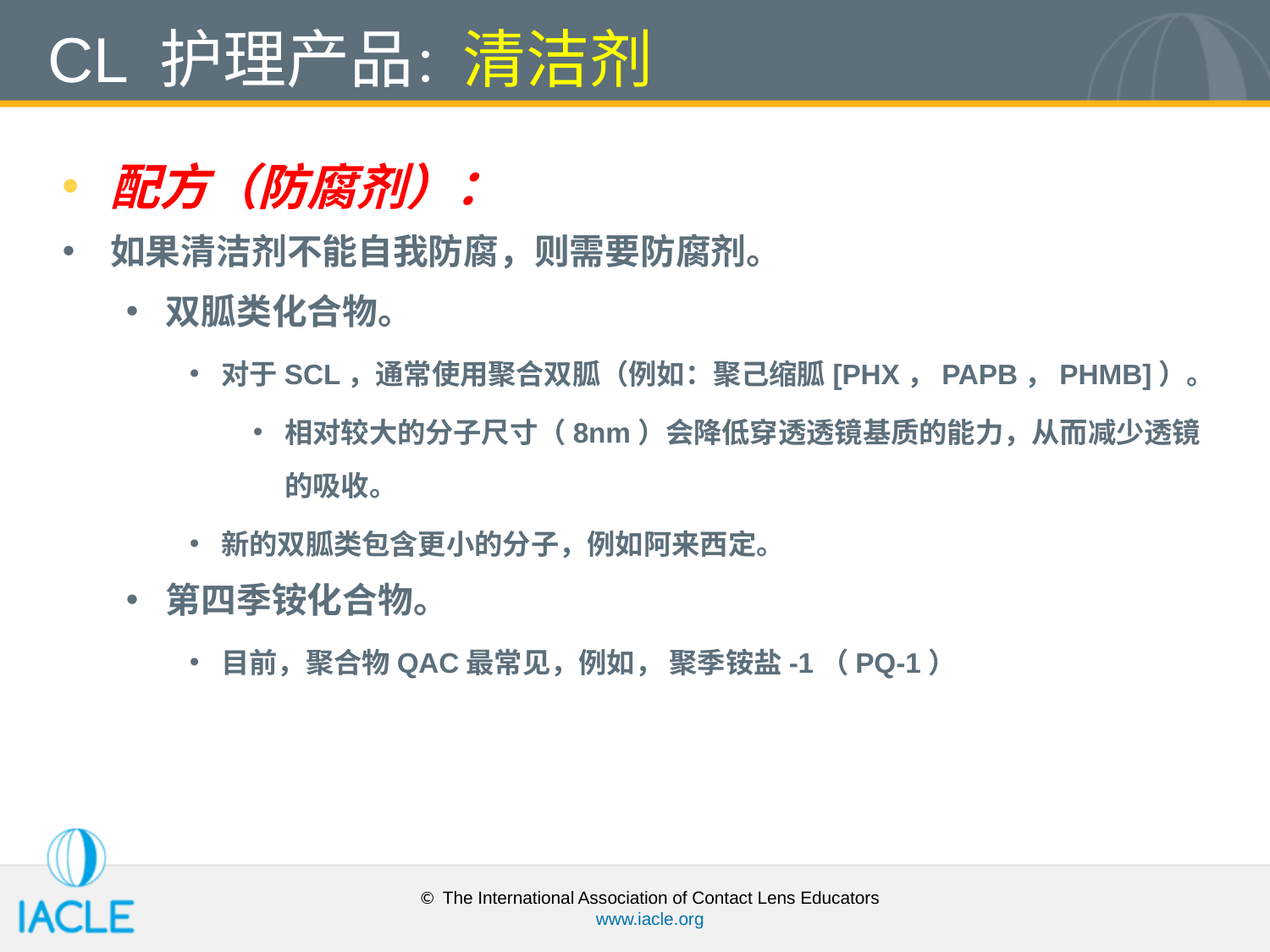

# CL 护理产品：清洁剂
配方（防腐剂）：
如果清洁剂不能自我防腐，则需要防腐剂。
双胍类化合物。
对于SCL，通常使用聚合双胍（例如：聚己缩胍[PHX，PAPB，PHMB]）。
相对较大的分子尺寸（8nm）会降低穿透透镜基质的能力，从而减少透镜的吸收。
新的双胍类包含更小的分子，例如阿来西定。
第四季铵化合物。
目前，聚合物QAC最常见，例如， 聚季铵盐-1（PQ-1）
©  The International Association of Contact Lens Educators
www.iacle.org